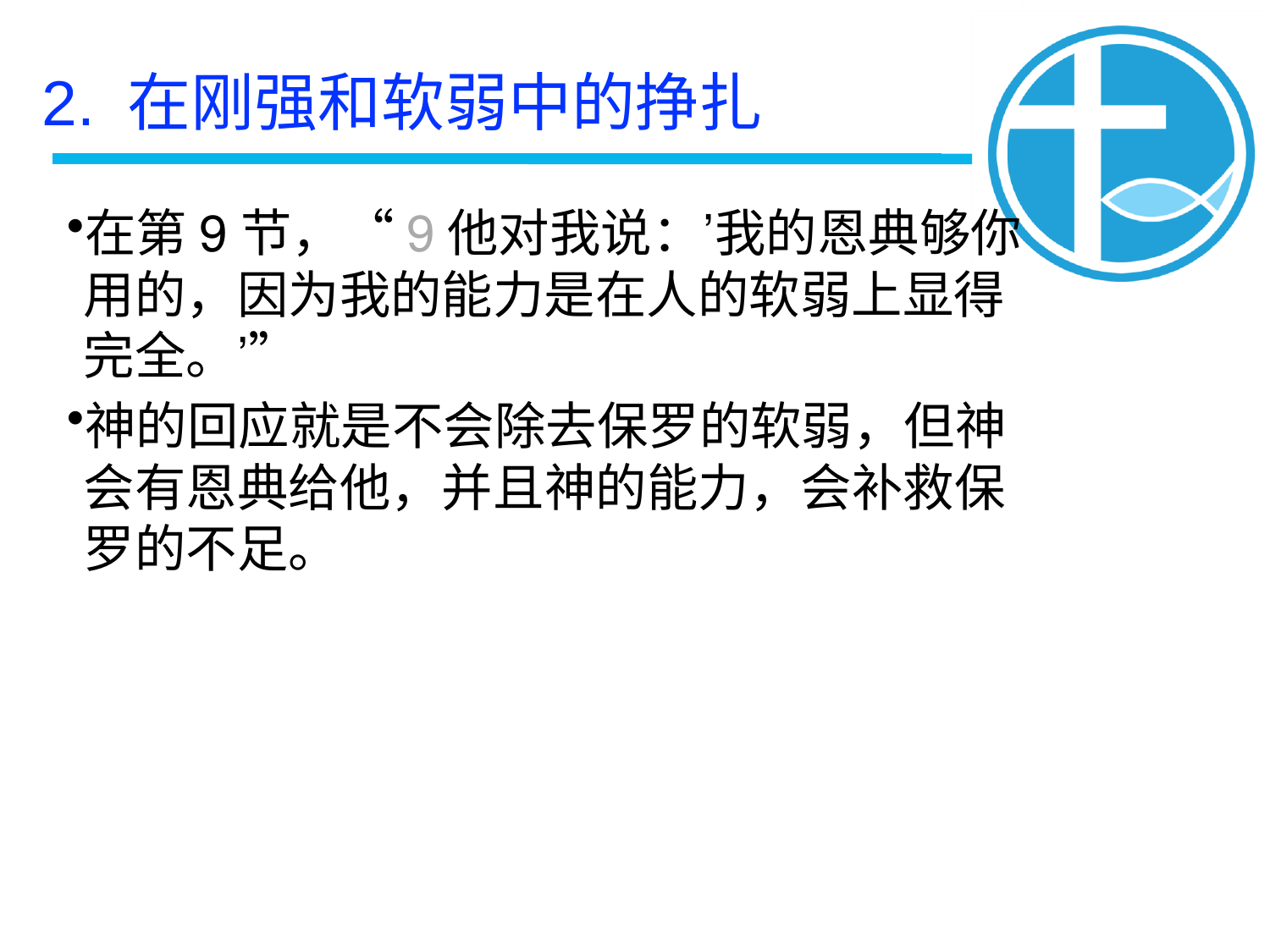

2. 在刚强和软弱中的挣扎
在第9节，“9他对我说：’我的恩典够你用的，因为我的能力是在人的软弱上显得完全。’”
神的回应就是不会除去保罗的软弱，但神会有恩典给他，并且神的能力，会补救保罗的不足。